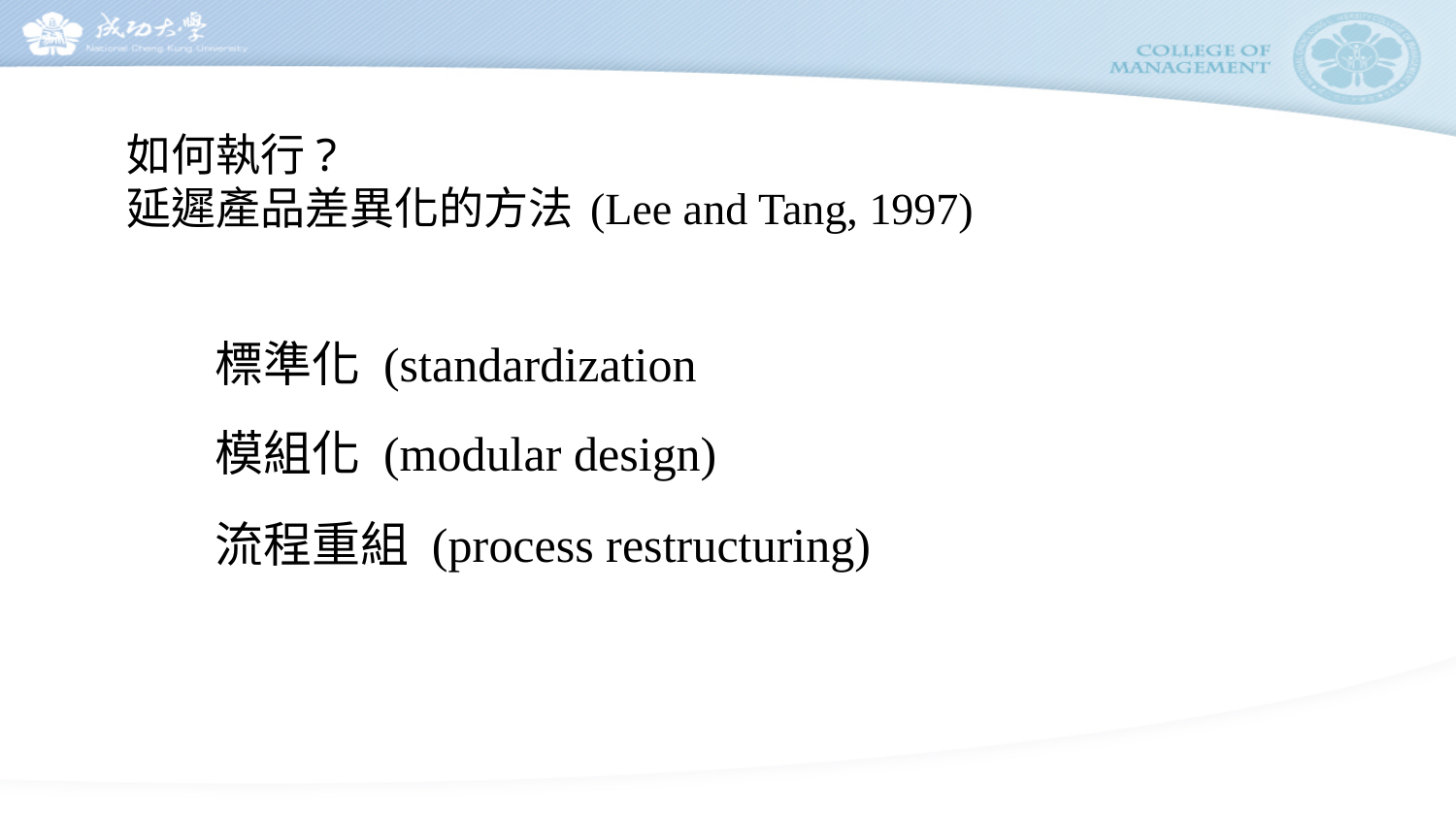

# 如何執行? 延遲產品差異化的方法 (Lee and Tang, 1997)
標準化 (standardization
模組化 (modular design)
流程重組 (process restructuring)
41